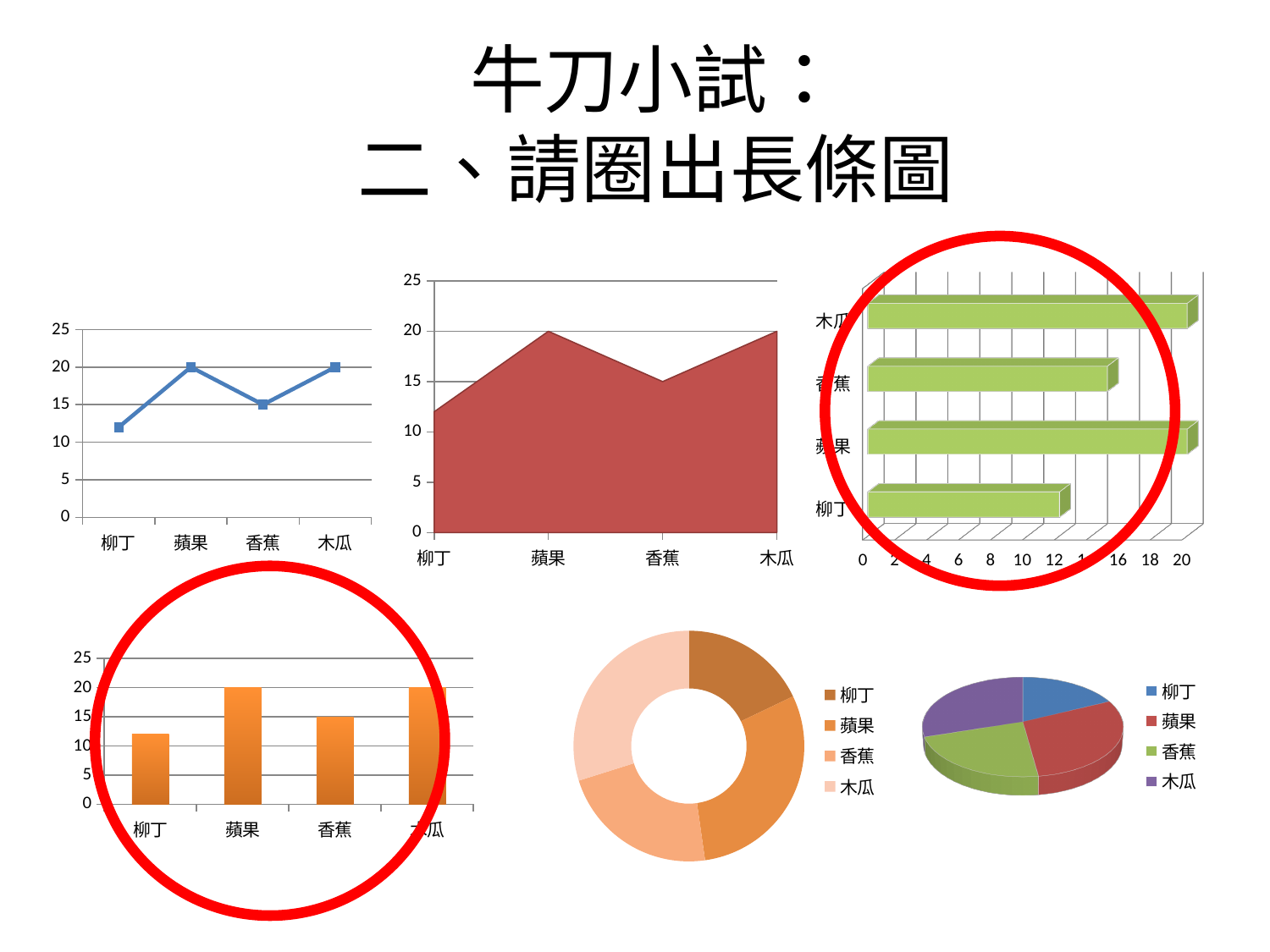

牛刀小試：
二、請圈出長條圖

### Chart

| Category |  |
|---|---|
| 柳丁 | 12.0 |
| 蘋果 | 20.0 |
| 香蕉 | 15.0 |
| 木瓜 | 20.0 |

[unsupported chart]

### Chart

| Category |  |
|---|---|
| 柳丁 | 12.0 |
| 蘋果 | 20.0 |
| 香蕉 | 15.0 |
| 木瓜 | 20.0 |

[unsupported chart]

### Chart

| Category |  |
|---|---|
| 柳丁 | 12.0 |
| 蘋果 | 20.0 |
| 香蕉 | 15.0 |
| 木瓜 | 20.0 |

### Chart

| Category |  |
|---|---|
| 柳丁 | 12.0 |
| 蘋果 | 20.0 |
| 香蕉 | 15.0 |
| 木瓜 | 20.0 |